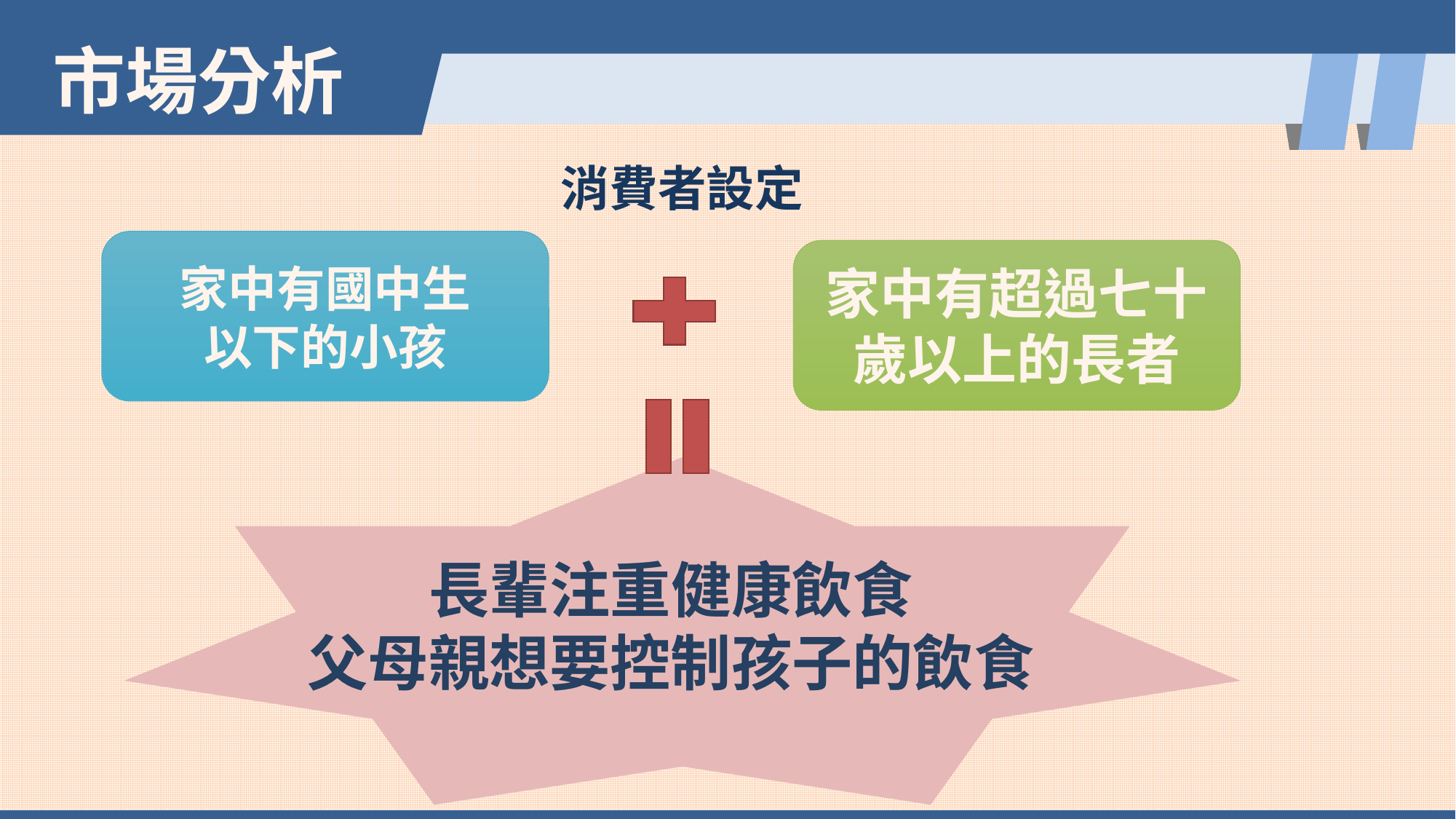

市場分析

消費者設定
家中有國中生
以下的小孩
家中有超過七十歲以上的長者

長輩注重健康飲食
父母親想要控制孩子的飲食